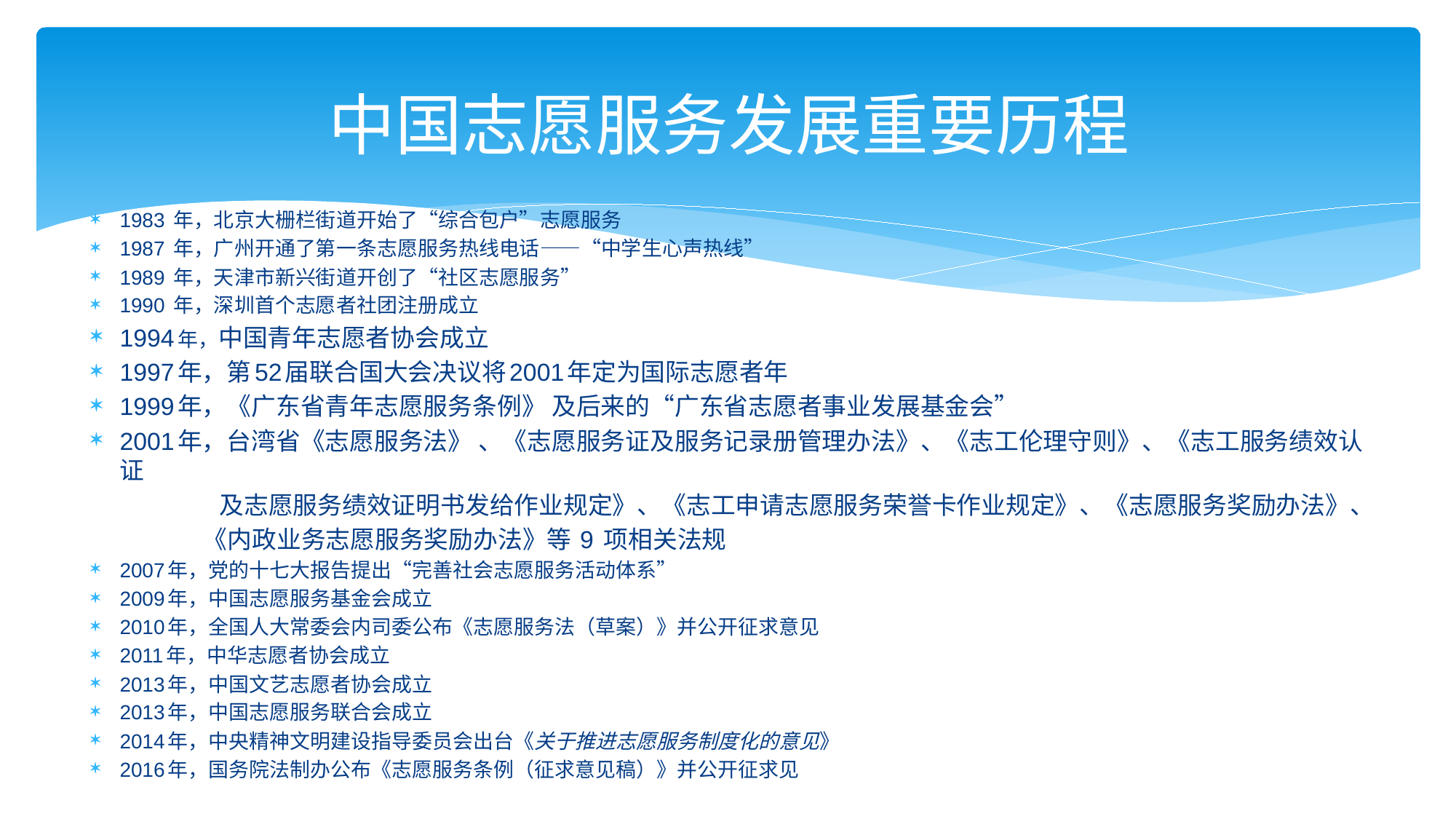

# 中国志愿服务发展重要历程
1983 年，北京大栅栏街道开始了“综合包户”志愿服务
1987 年，广州开通了第一条志愿服务热线电话——“中学生心声热线”
1989 年，天津市新兴街道开创了“社区志愿服务”
1990 年，深圳首个志愿者社团注册成立
1994年，中国青年志愿者协会成立
1997年，第52届联合国大会决议将2001年定为国际志愿者年
1999年，《广东省青年志愿服务条例》 及后来的“广东省志愿者事业发展基金会”
2001年，台湾省《志愿服务法》 、《志愿服务证及服务记录册管理办法》、《志工伦理守则》、《志工服务绩效认证
                       及志愿服务绩效证明书发给作业规定》、《志工申请志愿服务荣誉卡作业规定》、《志愿服务奖励办法》、
                    《内政业务志愿服务奖励办法》等 9 项相关法规
2007年，党的十七大报告提出“完善社会志愿服务活动体系”
2009年，中国志愿服务基金会成立
2010年，全国人大常委会内司委公布《志愿服务法（草案）》并公开征求意见
2011年，中华志愿者协会成立
2013年，中国文艺志愿者协会成立
2013年，中国志愿服务联合会成立
2014年，中央精神文明建设指导委员会出台《关于推进志愿服务制度化的意见》
2016年，国务院法制办公布《志愿服务条例（征求意见稿）》并公开征求见